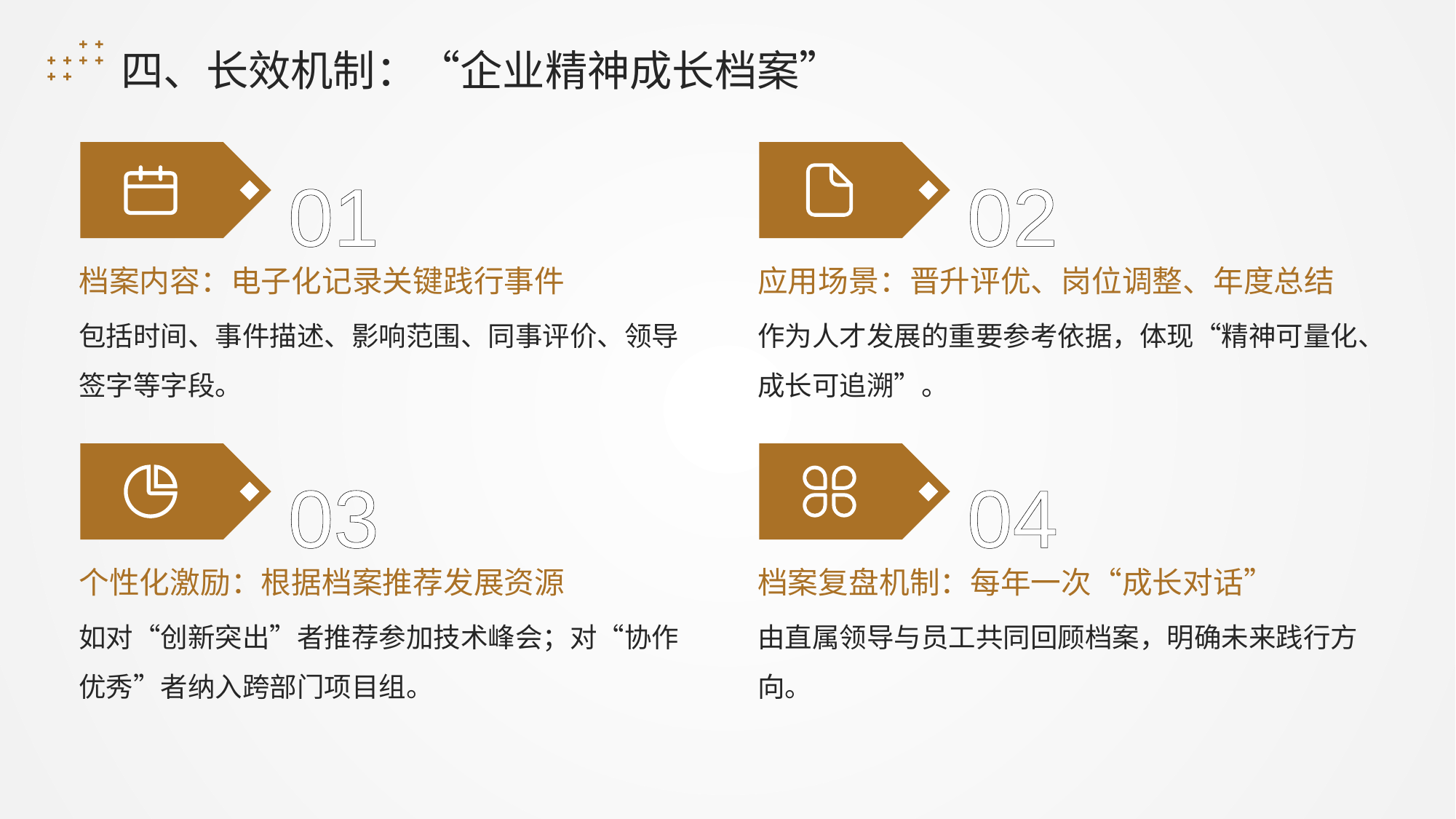

四、长效机制：“企业精神成长档案”

01
02

档案内容：电子化记录关键践行事件
应用场景：晋升评优、岗位调整、年度总结
包括时间、事件描述、影响范围、同事评价、领导签字等字段。
作为人才发展的重要参考依据，体现“精神可量化、成长可追溯”。
03
04

个性化激励：根据档案推荐发展资源
档案复盘机制：每年一次“成长对话”
如对“创新突出”者推荐参加技术峰会；对“协作优秀”者纳入跨部门项目组。
由直属领导与员工共同回顾档案，明确未来践行方向。